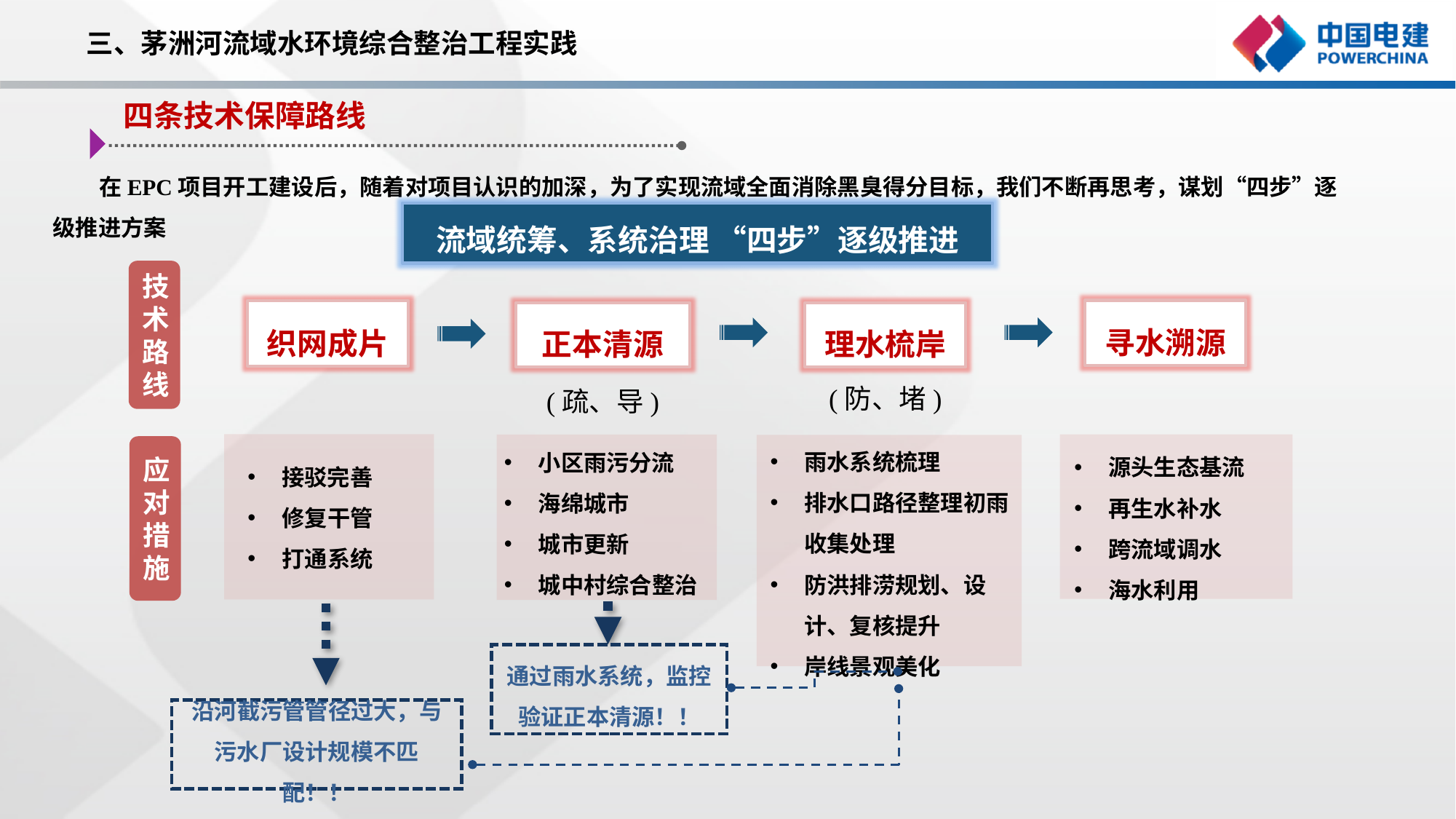

三、茅洲河流域水环境综合整治工程实践
四条技术保障路线

        在EPC项目开工建设后，随着对项目认识的加深，为了实现流域全面消除黑臭得分目标，我们不断再思考，谋划“四步”逐级推进方案
流域统筹、系统治理 “四步”逐级推进
技术路线
寻水溯源
织网成片
正本清源
理水梳岸

(防、堵)
(疏、导)
雨水系统梳理
排水口路径整理初雨收集处理
防洪排涝规划、设计、复核提升
岸线景观美化

小区雨污分流
海绵城市
城市更新
城中村综合整治

接驳完善
修复干管
打通系统

源头生态基流
再生水补水
跨流域调水
海水利用
应对措施
通过雨水系统，监控验证正本清源！！
沿河截污管管径过大，与污水厂设计规模不匹配！！